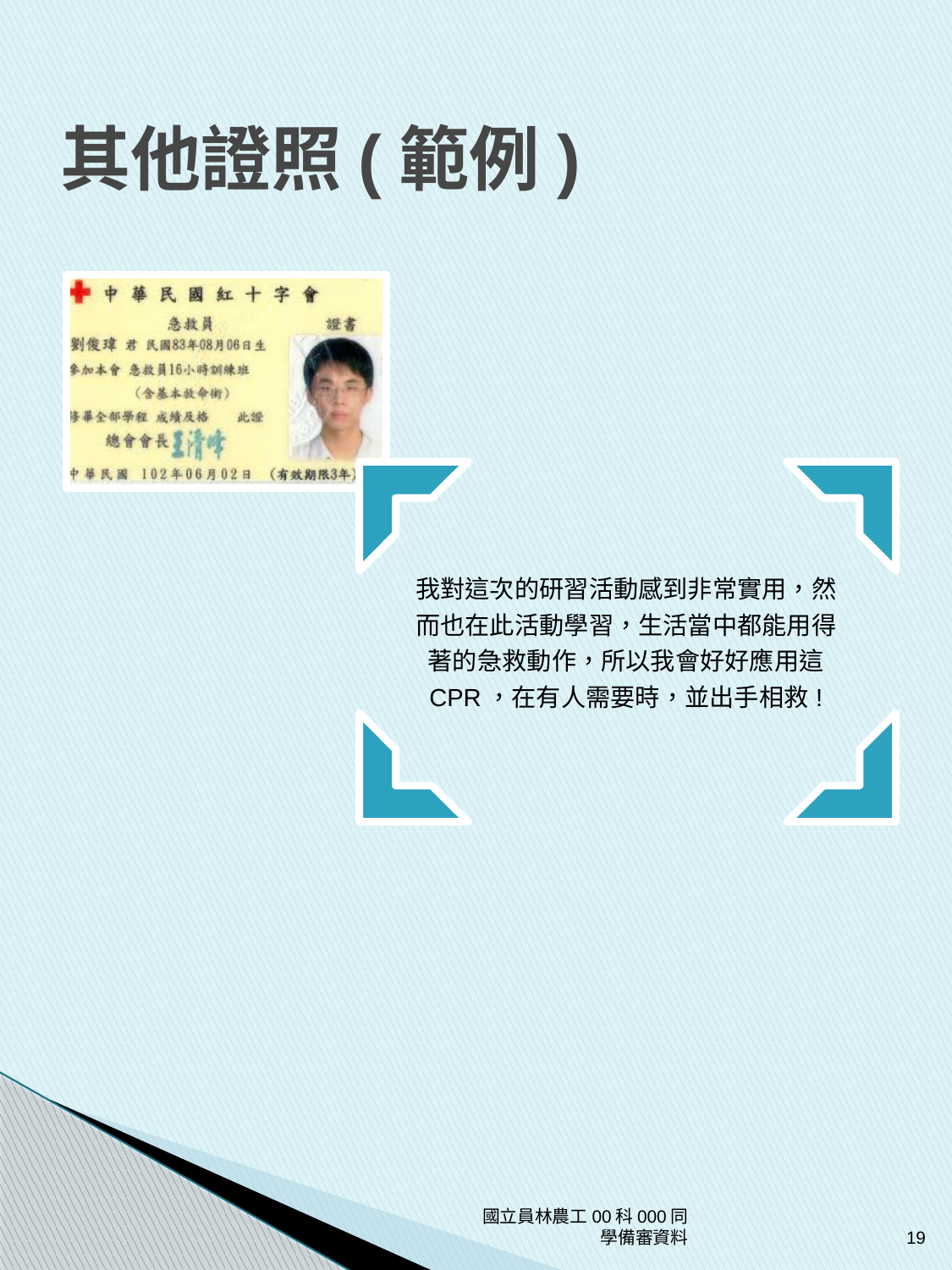

# 其他證照(範例)

我對這次的研習活動感到非常實用，然而也在此活動學習，生活當中都能用得著的急救動作，所以我會好好應用這 CPR，在有人需要時，並出手相救!
國立員林農工00科000同學備審資料
19